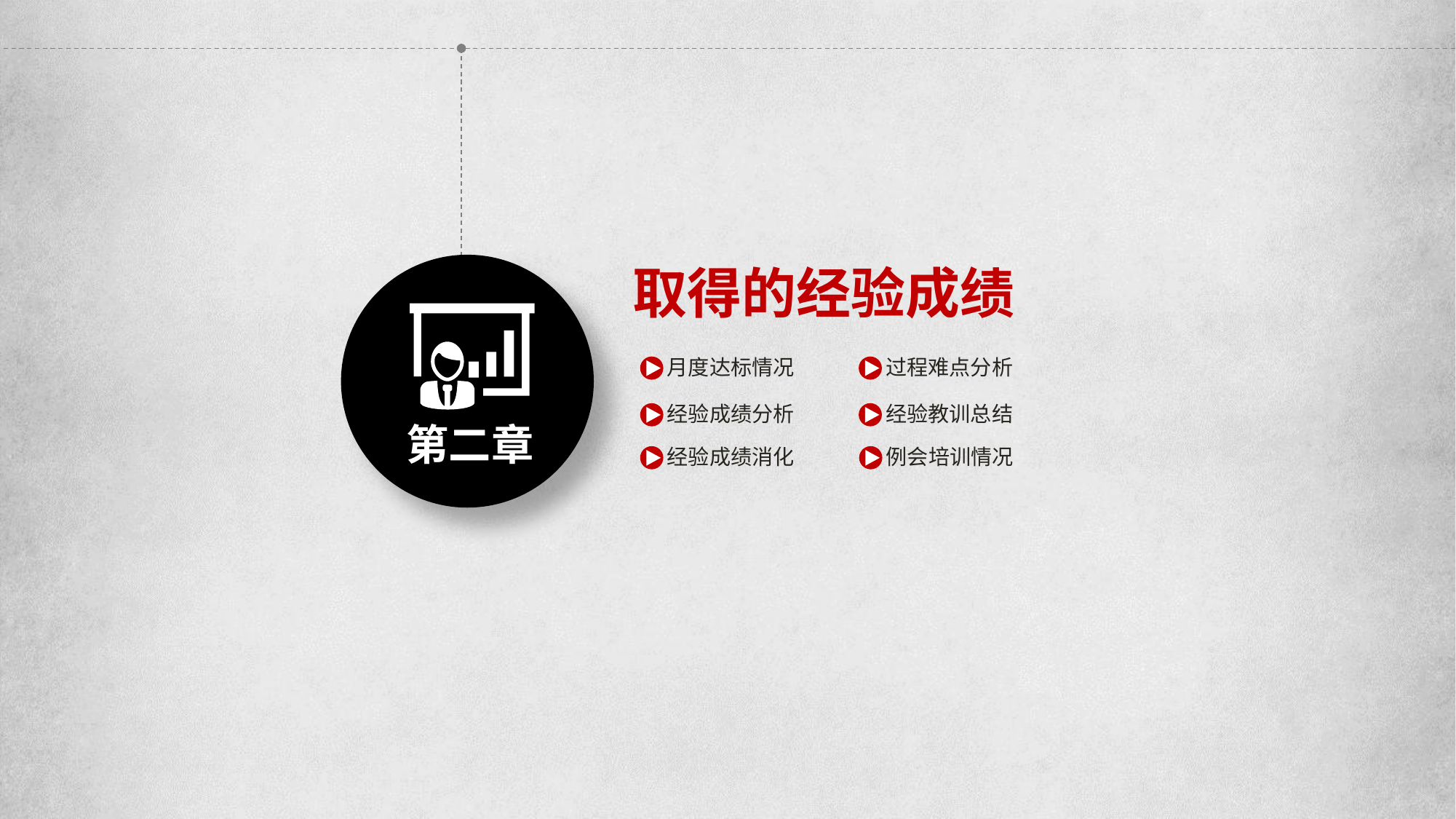

取得的经验成绩

月度达标情况

过程难点分析

经验教训总结

经验成绩分析

第二章

经验成绩消化

例会培训情况